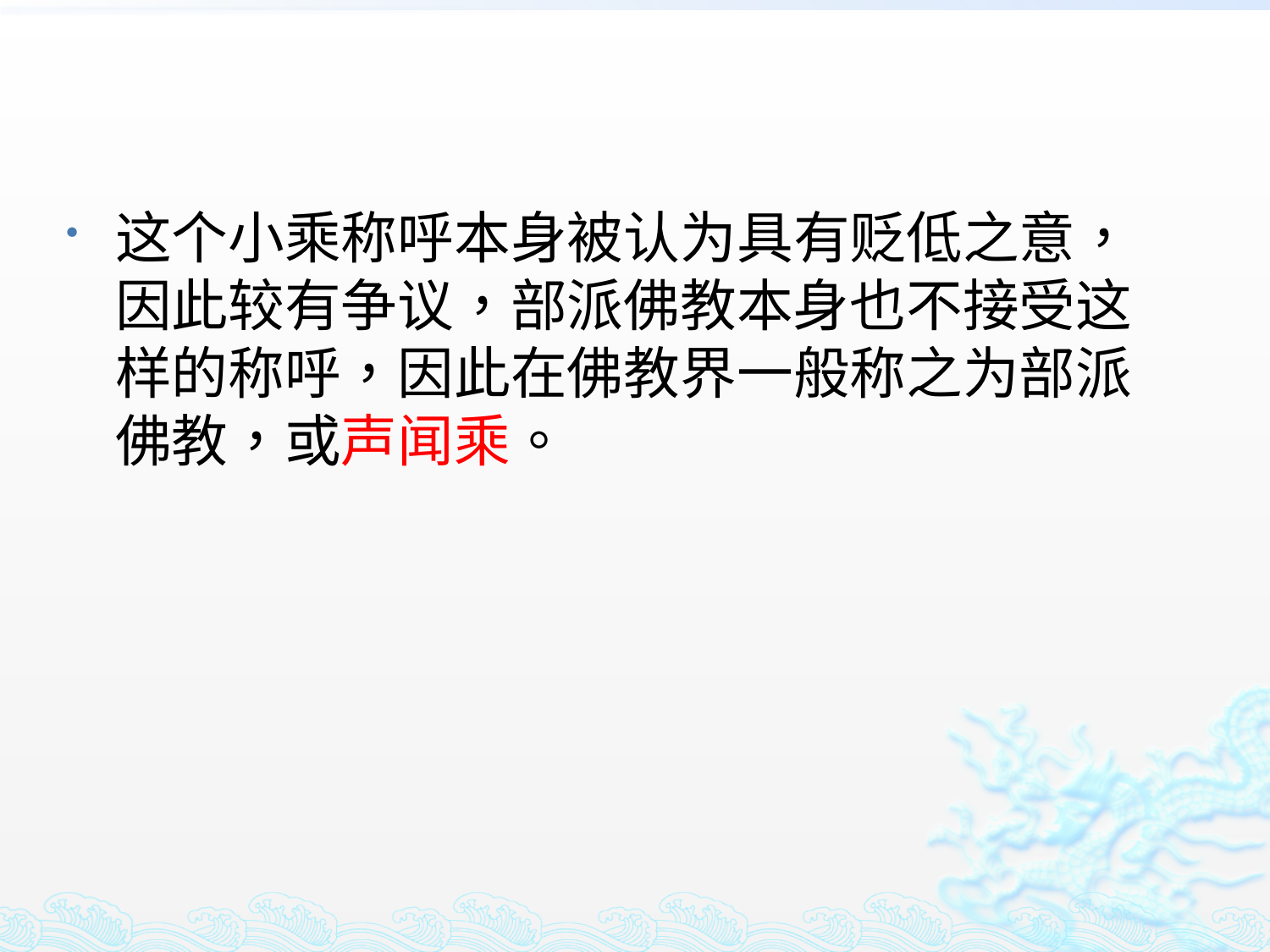

这个小乘称呼本身被认为具有贬低之意，因此较有争议，部派佛教本身也不接受这样的称呼，因此在佛教界一般称之为部派佛教，或声闻乘。